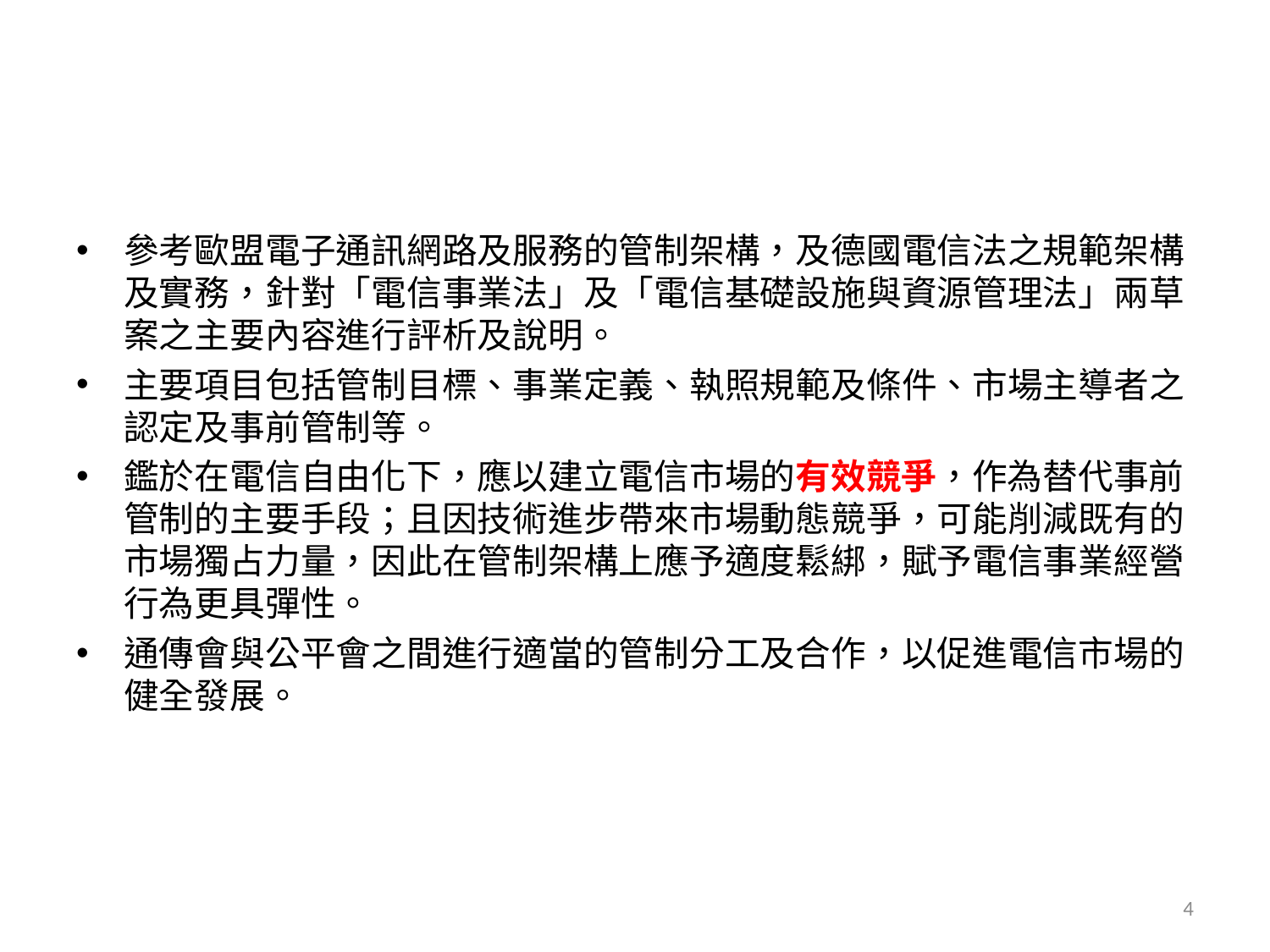

#
參考歐盟電子通訊網路及服務的管制架構，及德國電信法之規範架構及實務，針對「電信事業法」及「電信基礎設施與資源管理法」兩草案之主要內容進行評析及說明。
主要項目包括管制目標、事業定義、執照規範及條件、市場主導者之認定及事前管制等。
鑑於在電信自由化下，應以建立電信市場的有效競爭，作為替代事前管制的主要手段；且因技術進步帶來市場動態競爭，可能削減既有的市場獨占力量，因此在管制架構上應予適度鬆綁，賦予電信事業經營行為更具彈性。
通傳會與公平會之間進行適當的管制分工及合作，以促進電信市場的健全發展。

4